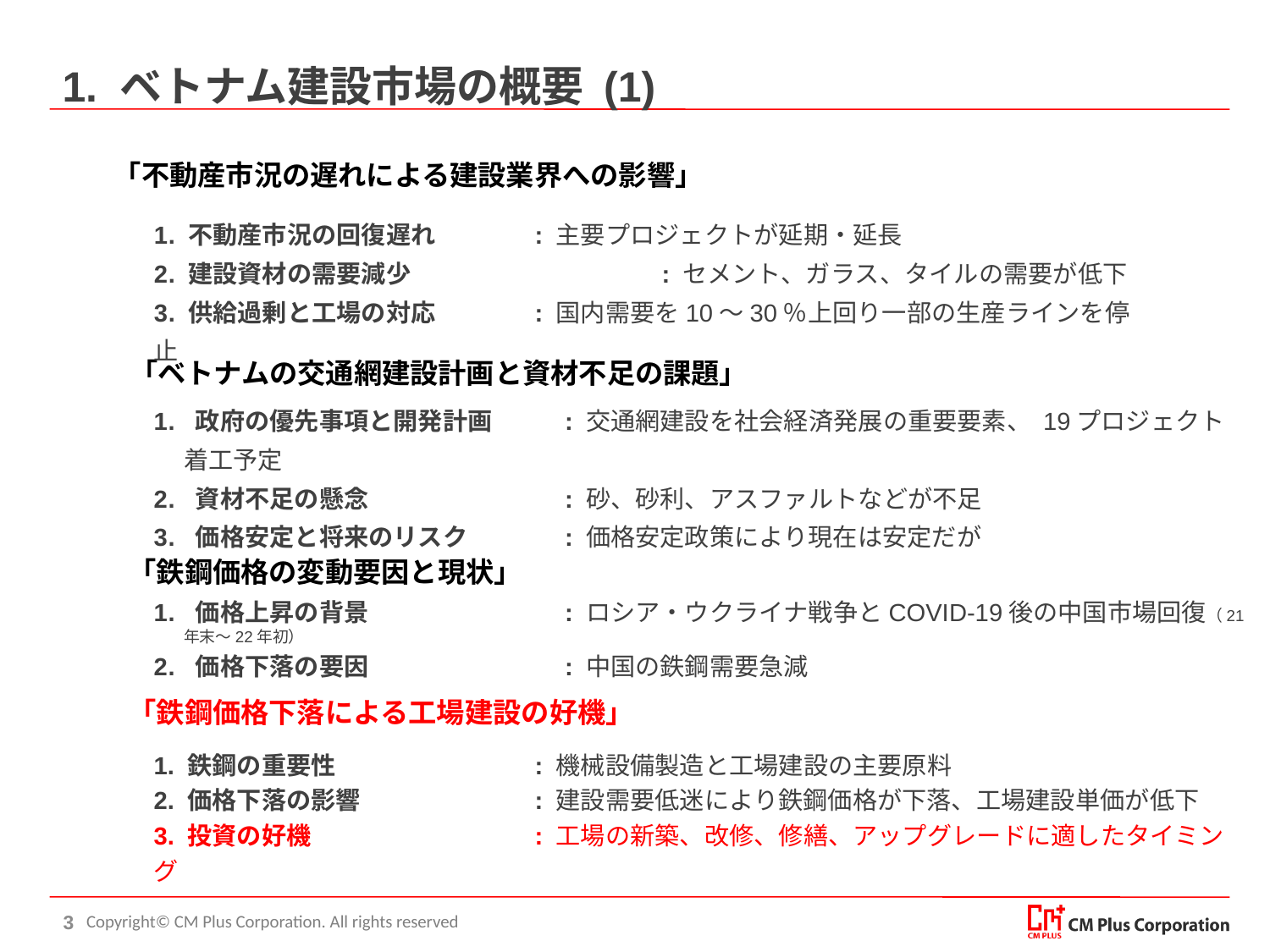

# 1. ベトナム建設市場の概要 (1)
「不動産市況の遅れによる建設業界への影響」
 不動産市況の回復遅れ	: 主要プロジェクトが延期・延長
 建設資材の需要減少		: セメント、ガラス、タイルの需要が低下
 供給過剰と工場の対応	: 国内需要を10～30％上回り一部の生産ラインを停止
「ベトナムの交通網建設計画と資材不足の課題」
 政府の優先事項と開発計画	: 交通網建設を社会経済発展の重要要素、 19プロジェクト着工予定
 資材不足の懸念		: 砂、砂利、アスファルトなどが不足
 価格安定と将来のリスク	: 価格安定政策により現在は安定だが
「鉄鋼価格の変動要因と現状」
 価格上昇の背景		: ロシア・ウクライナ戦争とCOVID-19後の中国市場回復（21年末～22年初）
 価格下落の要因		: 中国の鉄鋼需要急減
「鉄鋼価格下落による工場建設の好機」
1. 鉄鋼の重要性		: 機械設備製造と工場建設の主要原料
2. 価格下落の影響		: 建設需要低迷により鉄鋼価格が下落、工場建設単価が低下
3. 投資の好機		: 工場の新築、改修、修繕、アップグレードに適したタイミング
3